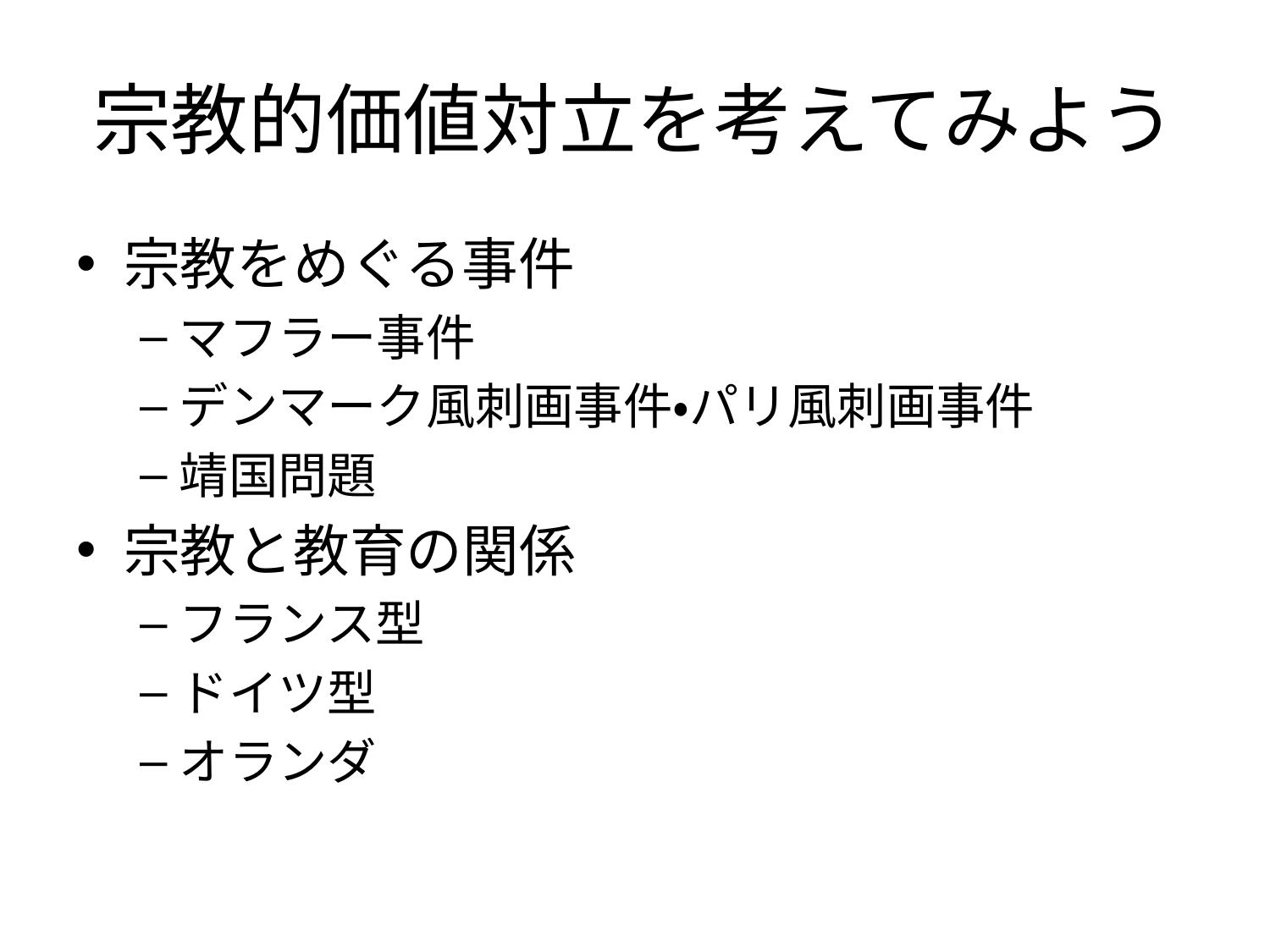

# 宗教的価値対立を考えてみよう
宗教をめぐる事件
マフラー事件
デンマーク風刺画事件・パリ風刺画事件
靖国問題
宗教と教育の関係
フランス型
ドイツ型
オランダ